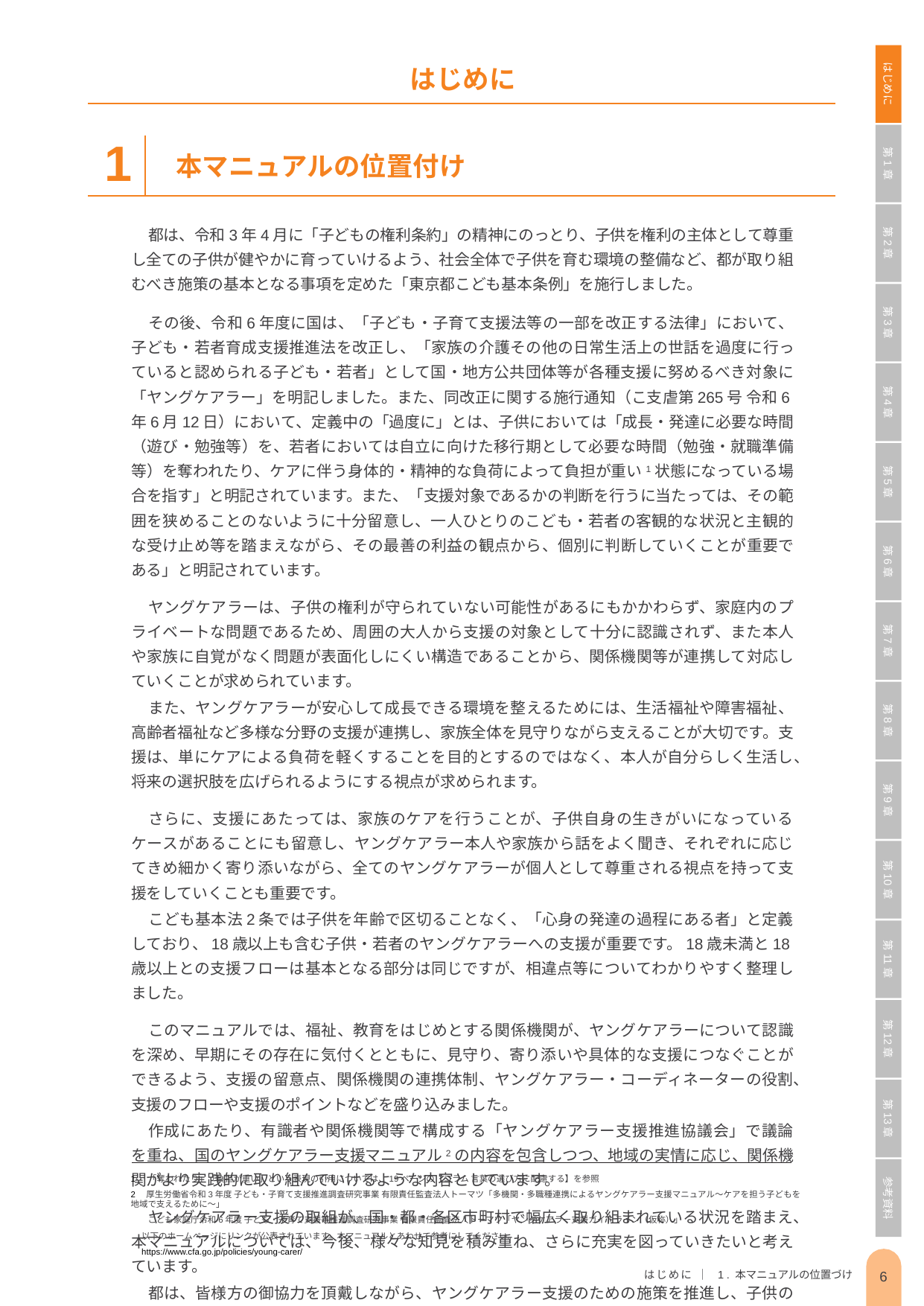

はじめに
第1章
第2章
第3章
第4章
第5章
第6章
第7章
第8章
第9章
第10章
第11章
第12章
第13章
参考資料
はじめに

1

本マニュアルの位置付け
都は、令和3年4月に「子どもの権利条約」の精神にのっとり、子供を権利の主体として尊重し全ての子供が健やかに育っていけるよう、社会全体で子供を育む環境の整備など、都が取り組むべき施策の基本となる事項を定めた「東京都こども基本条例」を施行しました。

その後、令和6年度に国は、「子ども・子育て支援法等の一部を改正する法律」において、子ども・若者育成支援推進法を改正し、「家族の介護その他の日常生活上の世話を過度に行っていると認められる子ども・若者」として国・地方公共団体等が各種支援に努めるべき対象に「ヤングケアラー」を明記しました。また、同改正に関する施行通知（こ支虐第265号 令和6年6月12日）において、定義中の「過度に」とは、子供においては「成長・発達に必要な時間（遊び・勉強等）を、若者においては自立に向けた移行期として必要な時間（勉強・就職準備等）を奪われたり、ケアに伴う身体的・精神的な負荷によって負担が重い1状態になっている場合を指す」と明記されています。また、「支援対象であるかの判断を行うに当たっては、その範囲を狭めることのないように十分留意し、一人ひとりのこども・若者の客観的な状況と主観的な受け止め等を踏まえながら、その最善の利益の観点から、個別に判断していくことが重要である」と明記されています。

ヤングケアラーは、子供の権利が守られていない可能性があるにもかかわらず、家庭内のプライベートな問題であるため、周囲の大人から支援の対象として十分に認識されず、また本人や家族に自覚がなく問題が表面化しにくい構造であることから、関係機関等が連携して対応していくことが求められています。
また、ヤングケアラーが安心して成長できる環境を整えるためには、生活福祉や障害福祉、高齢者福祉など多様な分野の支援が連携し、家族全体を見守りながら支えることが大切です。支援は、単にケアによる負荷を軽くすることを目的とするのではなく、本人が自分らしく生活し、将来の選択肢を広げられるようにする視点が求められます。

さらに、支援にあたっては、家族のケアを行うことが、子供自身の生きがいになっているケースがあることにも留意し、ヤングケアラー本人や家族から話をよく聞き、それぞれに応じてきめ細かく寄り添いながら、全てのヤングケアラーが個人として尊重される視点を持って支援をしていくことも重要です。
こども基本法2条では子供を年齢で区切ることなく、「心身の発達の過程にある者」と定義しており、18歳以上も含む子供・若者のヤングケアラーへの支援が重要です。18歳未満と18歳以上との支援フローは基本となる部分は同じですが、相違点等についてわかりやすく整理しました。

このマニュアルでは、福祉、教育をはじめとする関係機関が、ヤングケアラーについて認識を深め、早期にその存在に気付くとともに、見守り、寄り添いや具体的な支援につなぐことができるよう、支援の留意点、関係機関の連携体制、ヤングケアラー・コーディネーターの役割、支援のフローや支援のポイントなどを盛り込みました。
作成にあたり、有識者や関係機関等で構成する「ヤングケアラー支援推進協議会」で議論を重ね、国のヤングケアラー支援マニュアル2の内容を包含しつつ、地域の実情に応じ、関係機関がより実践的に取り組んでいけるような内容としています。

ヤングケアラー支援の取組が、国・都・各区市町村で幅広く取り組まれている状況を踏まえ、本マニュアルについては、今後、様々な知見を積み重ね、さらに充実を図っていきたいと考えています。
都は、皆様方の御協力を頂戴しながら、ヤングケアラー支援のための施策を推進し、子供の笑顔で溢れる東京の実現を目指して参ります。

1　 「奪われたり」「負担が重い」という表現の引用については、19ページの【コラム 言葉の選び方に配慮する】を参照
2　厚生労働省令和3年度 子ども・子育て支援推進調査研究事業 有限責任監査法人トーマツ「多機関・多職種連携によるヤングケアラー支援マニュアル～ケアを担う子どもを地域で支えるために～」
　　こども家庭庁令和6年度 子ども・子育て支援等推進調査研究事業 有限責任監査法人トーマツ「ヤングケアラー支援ガイドライン（仮称）」
以下のホームページにリンクが公表されています。本マニュアルとあわせて参考にしてください。https://www.cfa.go.jp/policies/young-carer/

はじめに ｜ 1 . 本マニュアルの位置づけ
6